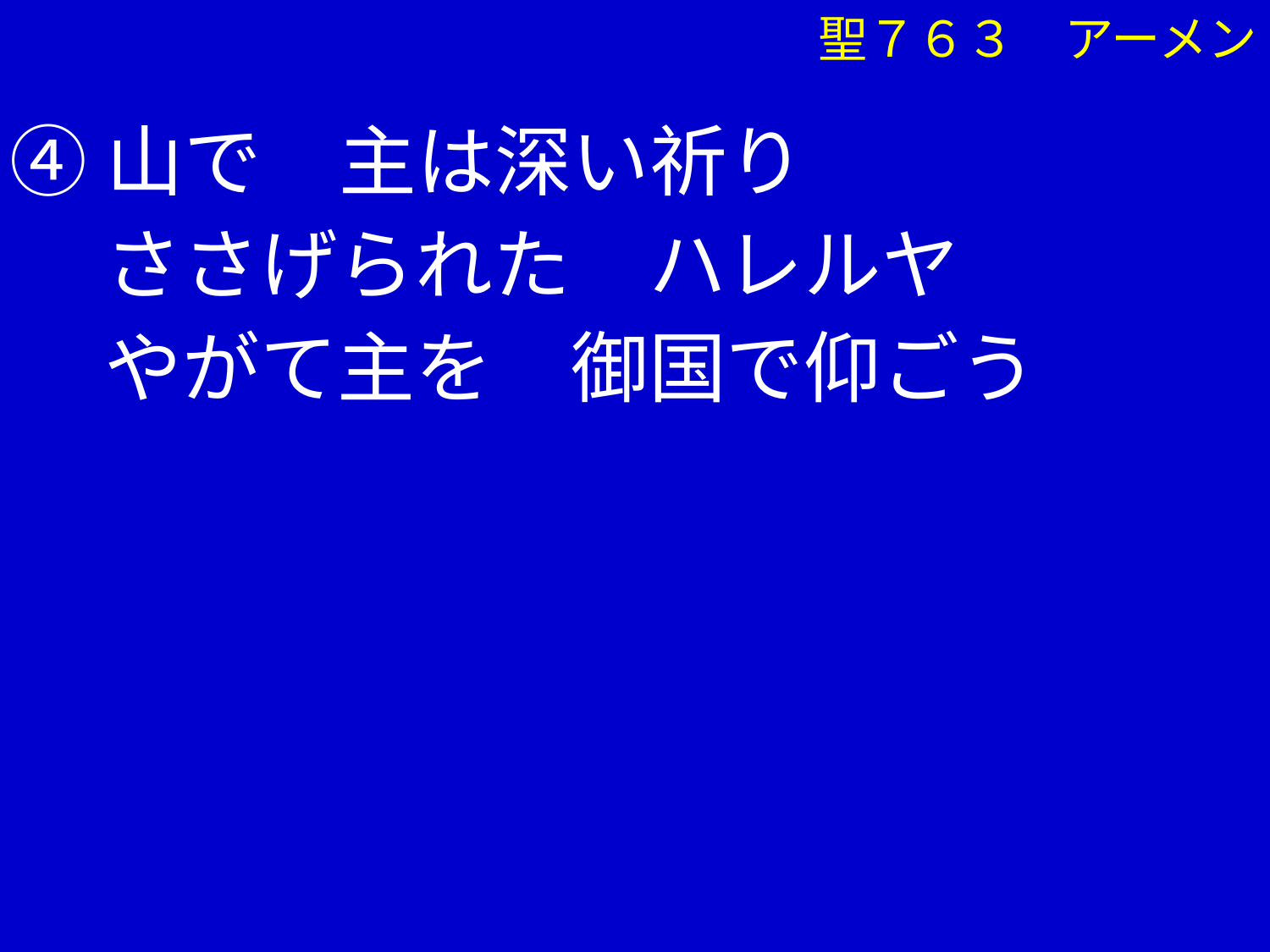

聖７６３　アーメン
④山で　主は深い祈り
　 ささげられた　ハレルヤ
　 やがて主を　御国で仰ごう